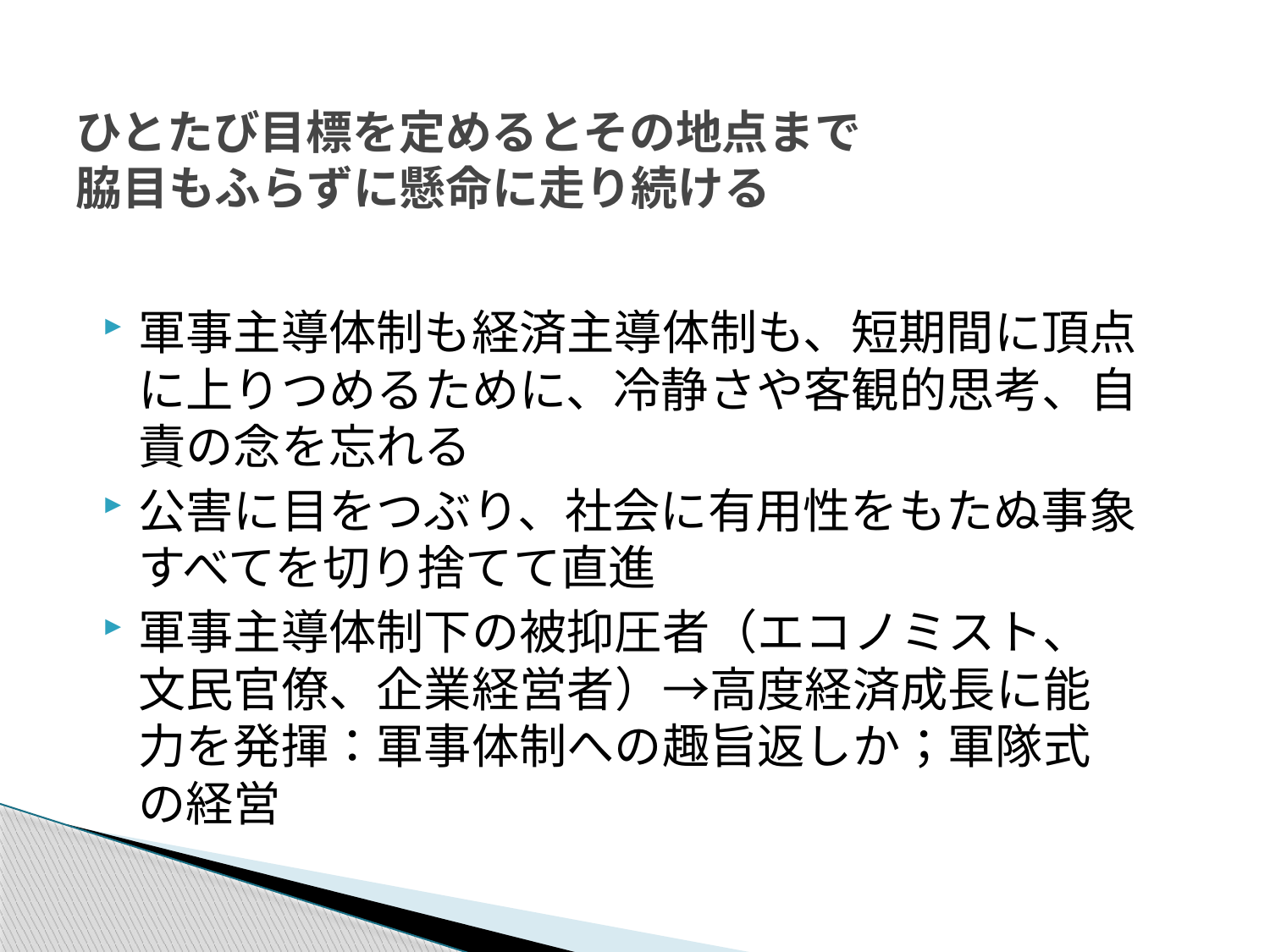

# ひとたび目標を定めるとその地点まで 脇目もふらずに懸命に走り続ける
軍事主導体制も経済主導体制も、短期間に頂点に上りつめるために、冷静さや客観的思考、自責の念を忘れる
公害に目をつぶり、社会に有用性をもたぬ事象すべてを切り捨てて直進
軍事主導体制下の被抑圧者（エコノミスト、文民官僚、企業経営者）→高度経済成長に能力を発揮：軍事体制への趣旨返しか；軍隊式の経営